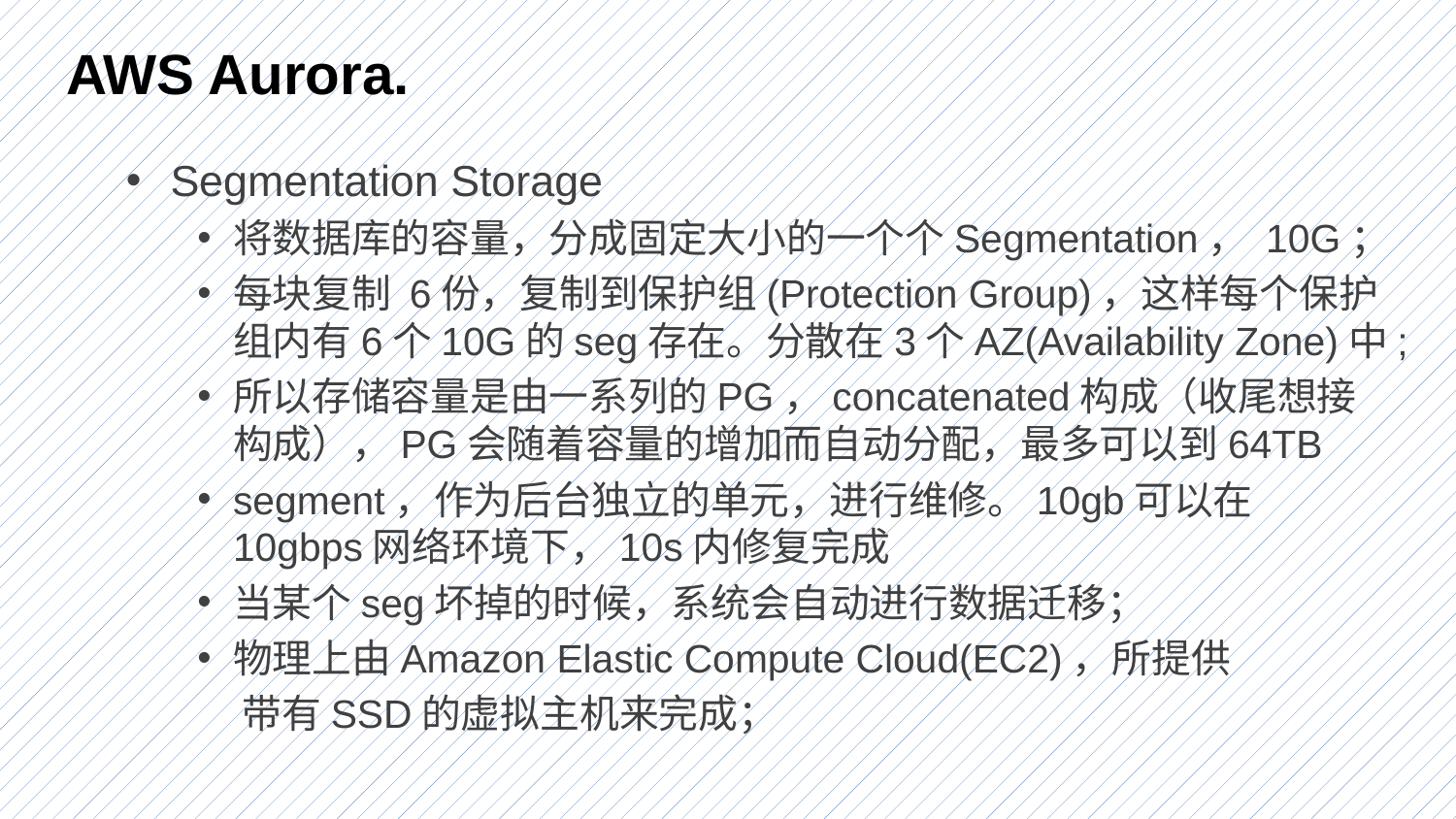

# AWS Aurora.
Segmentation Storage
将数据库的容量，分成固定大小的一个个Segmentation， 10G；
每块复制 6份，复制到保护组(Protection Group)，这样每个保护组内有6个10G的seg存在。分散在3个AZ(Availability Zone)中;
所以存储容量是由一系列的PG，concatenated构成（收尾想接构成），PG会随着容量的增加而自动分配，最多可以到64TB
segment，作为后台独立的单元，进行维修。10gb可以在 10gbps网络环境下，10s内修复完成
当某个seg坏掉的时候，系统会自动进行数据迁移；
物理上由Amazon Elastic Compute Cloud(EC2)，所提供
    带有SSD的虚拟主机来完成；